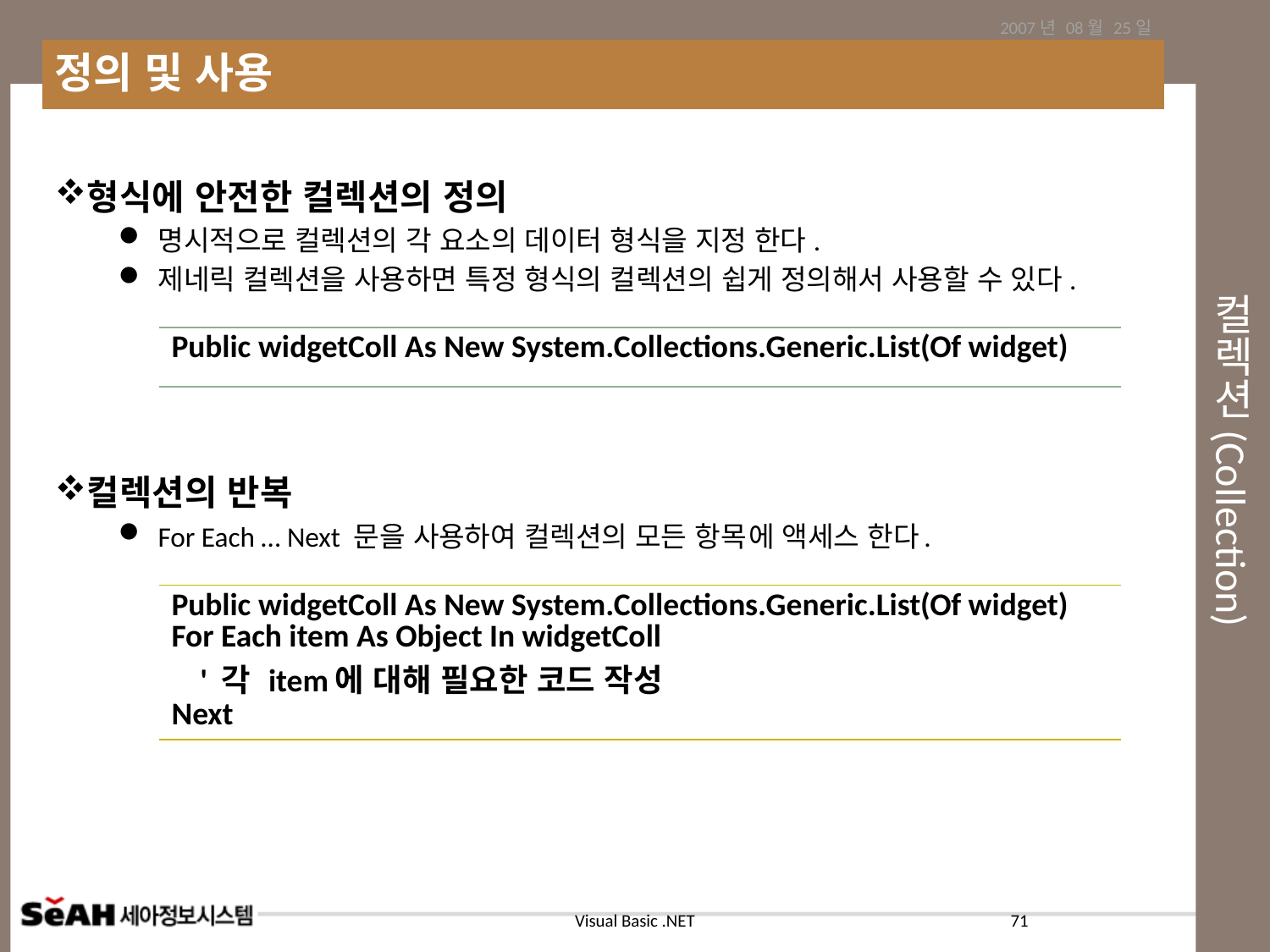

2007년 08월 25일
정의 및 사용
# 컬렉션(Collection)

형식에 안전한 컬렉션의 정의
명시적으로 컬렉션의 각 요소의 데이터 형식을 지정 한다.
제네릭 컬렉션을 사용하면 특정 형식의 컬렉션의 쉽게 정의해서 사용할 수 있다.

컬렉션의 반복
For Each … Next 문을 사용하여 컬렉션의 모든 항목에 액세스 한다.

| Public widgetColl As New System.Collections.Generic.List(Of widget) |
| --- |
| Public widgetColl As New System.Collections.Generic.List(Of widget) For Each item As Object In widgetColl ' 각 item에 대해 필요한 코드 작성 Next |
| --- |
71
Visual Basic .NET